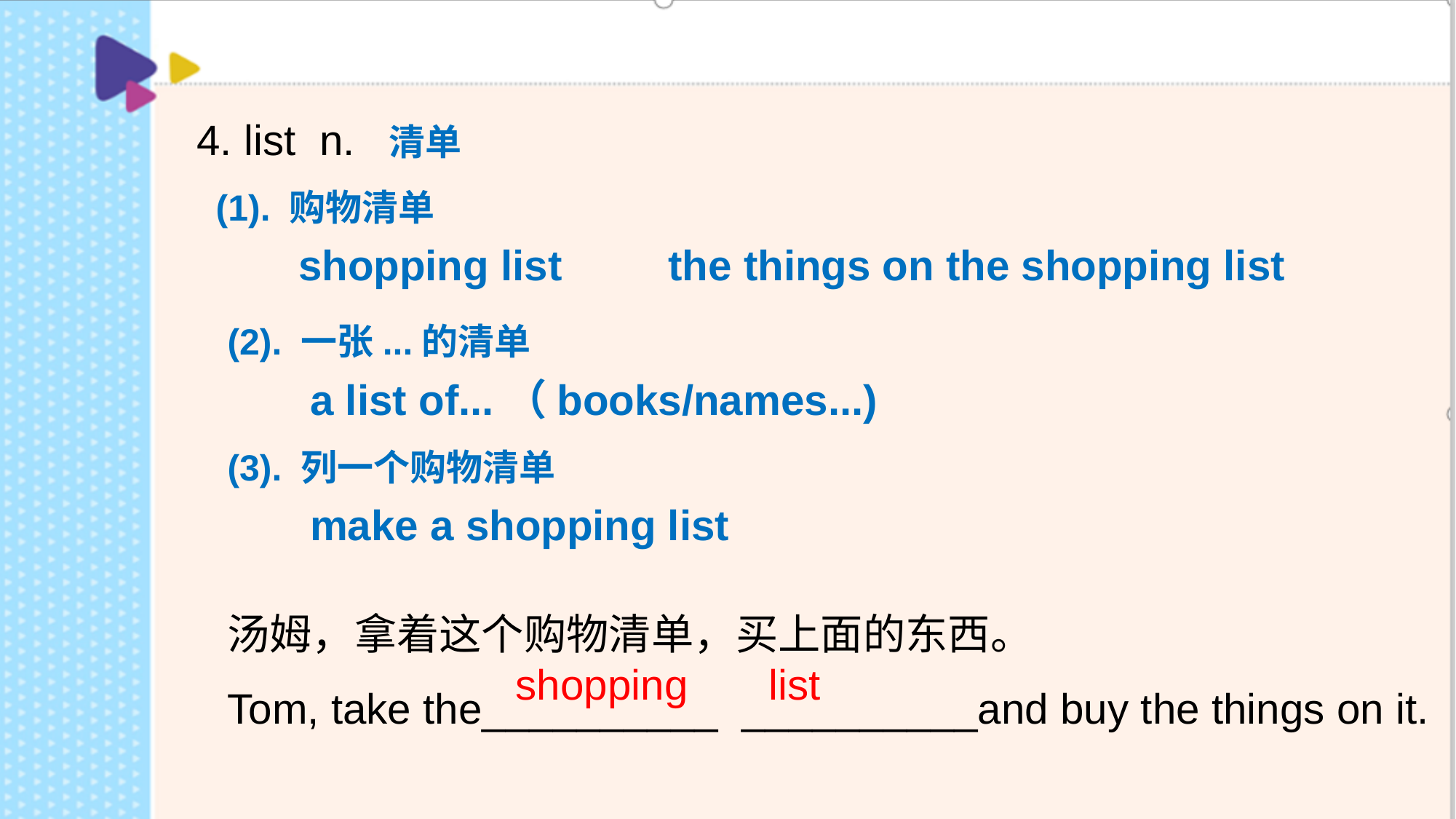

4. list  n.  清单
(1). 购物清单
       shopping list         the things on the shopping list
(2). 一张...的清单
       a list of...（books/names...)
(3). 列一个购物清单
       make a shopping list
| 汤姆，拿着这个购物清单，买上面的东西。 Tom, take the\_\_\_\_\_\_\_\_\_\_ \_\_\_\_\_\_\_\_\_\_and buy the things on it. |
| --- |
shopping
list